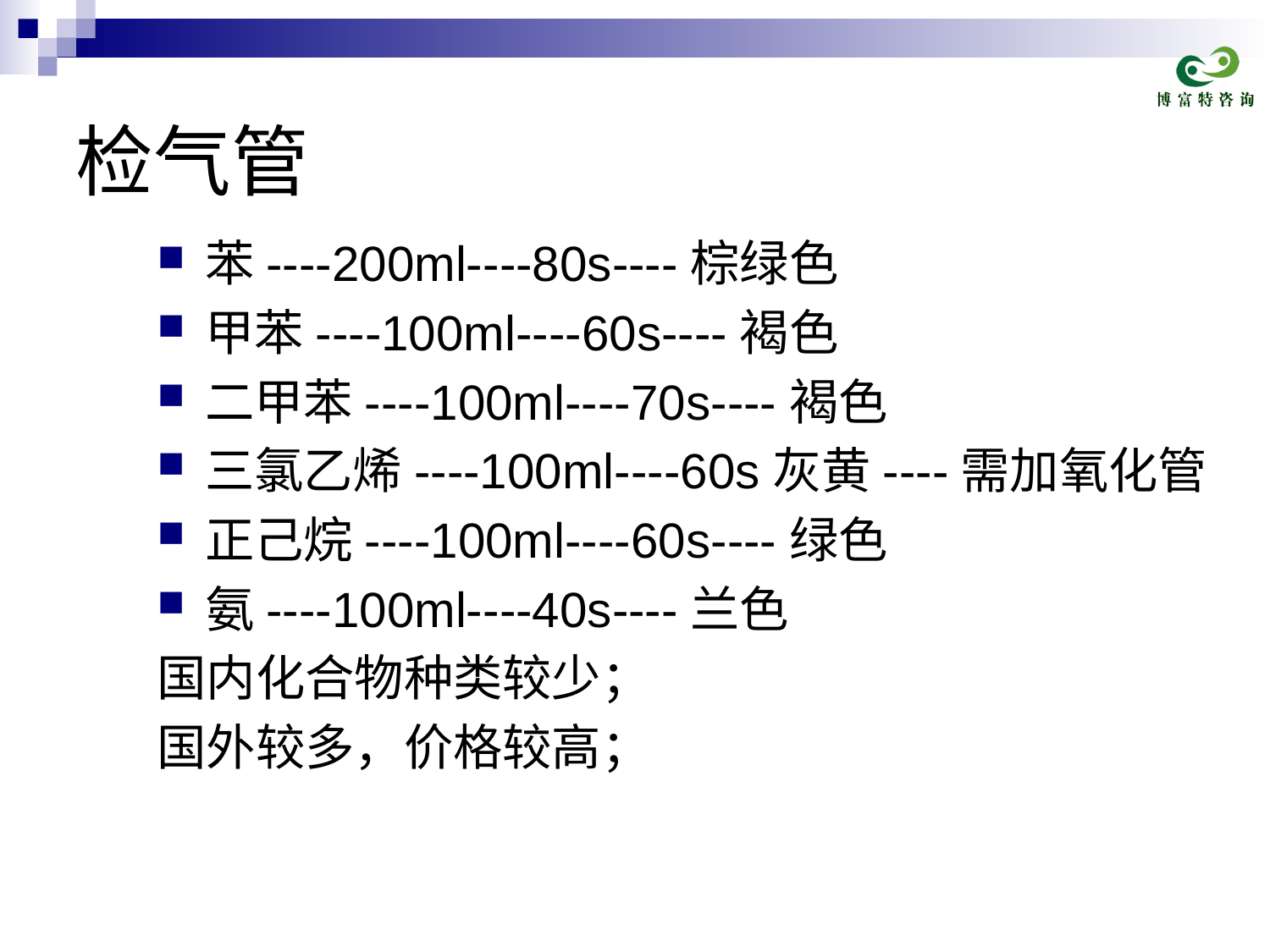

# 检气管
苯----200ml----80s----棕绿色
甲苯----100ml----60s----褐色
二甲苯----100ml----70s----褐色
三氯乙烯----100ml----60s灰黄----需加氧化管
正己烷----100ml----60s----绿色
氨----100ml----40s----兰色
国内化合物种类较少；
国外较多，价格较高；